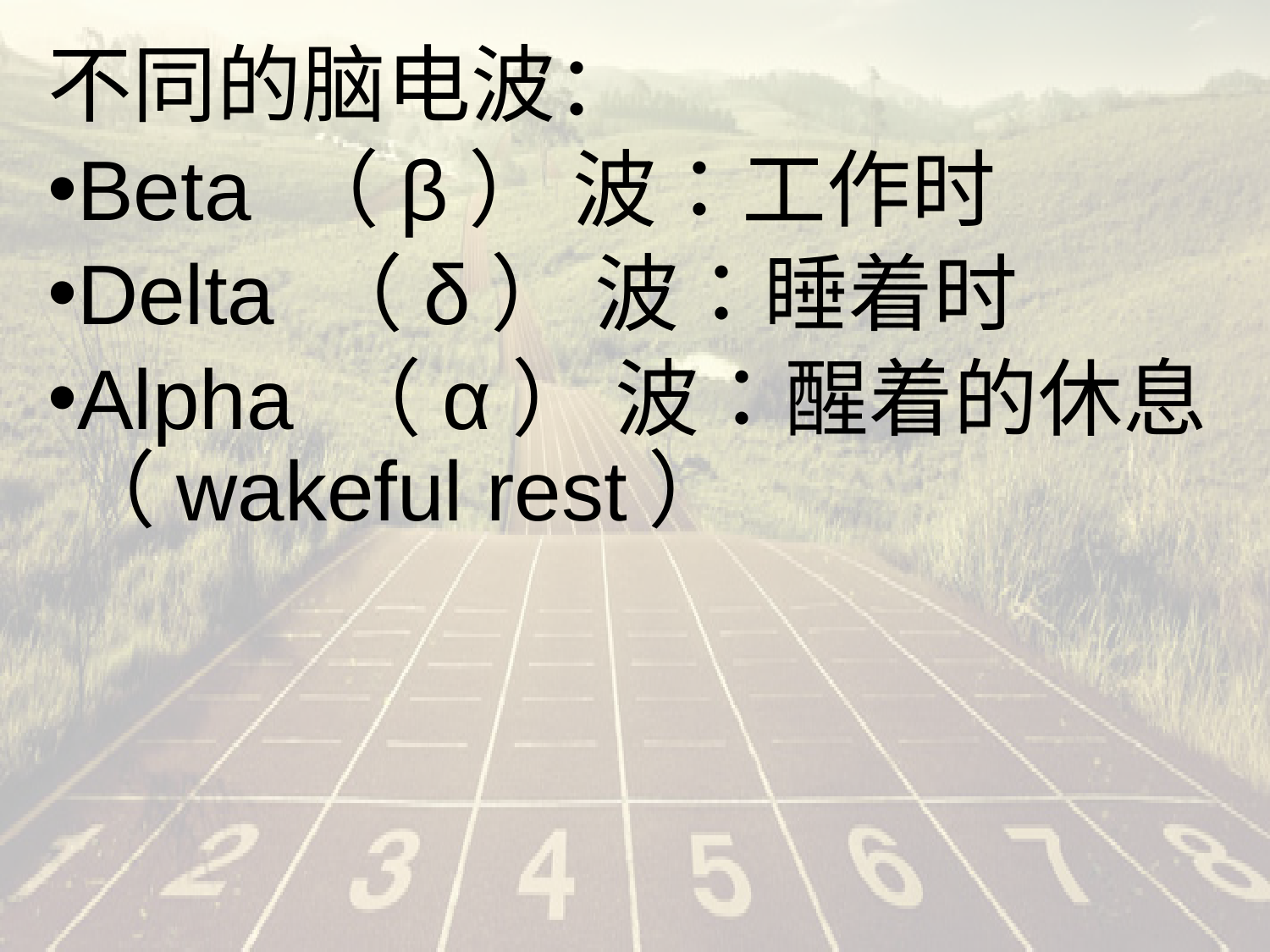

#
不同的脑电波：
Beta （β） 波：工作时
Delta （δ） 波：睡着时
Alpha （α） 波：醒着的休息（wakeful rest）